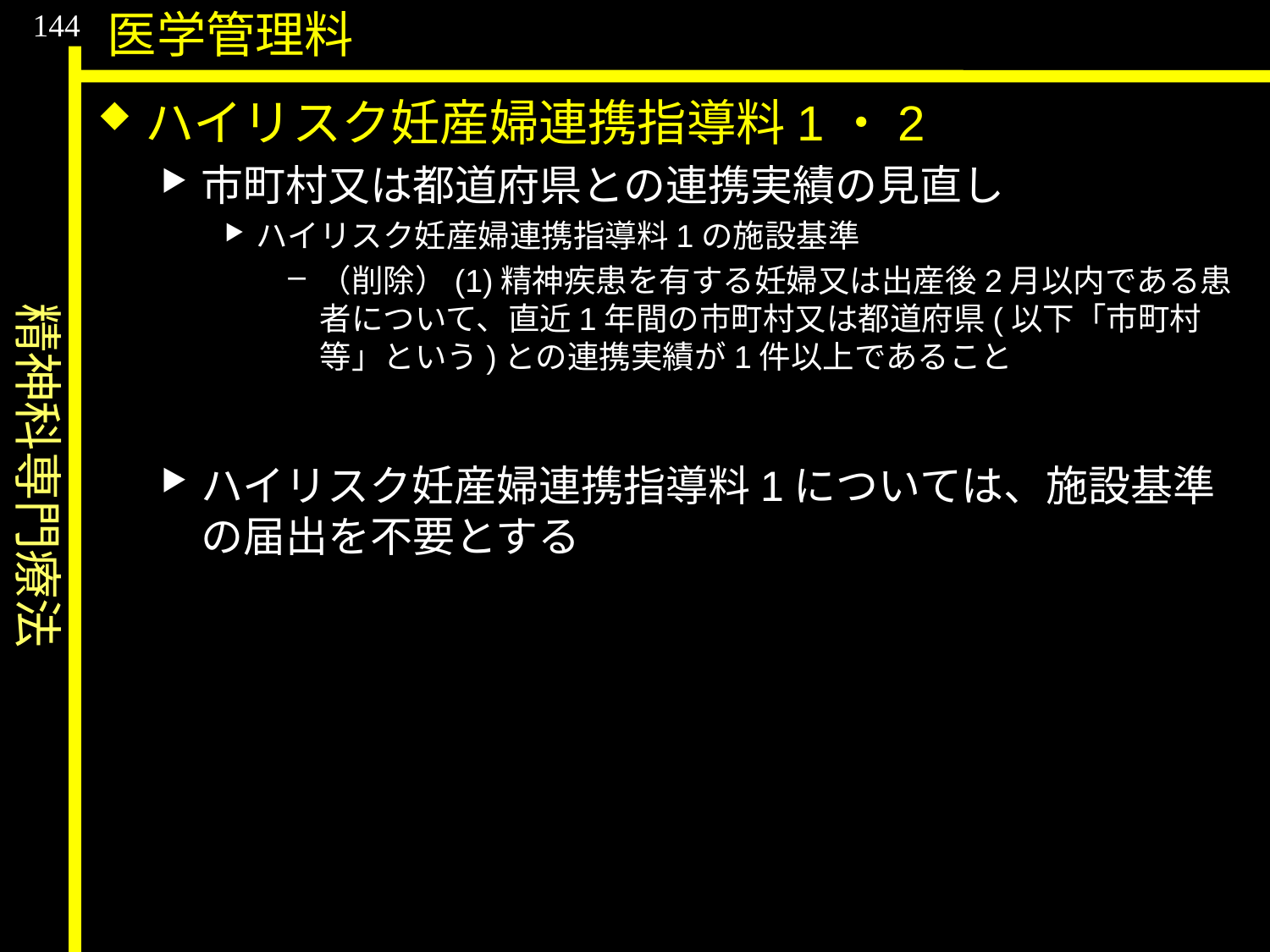

精神科専門療法
144
医学管理料

ハイリスク妊産婦連携指導料1・2
市町村又は都道府県との連携実績の見直し
ハイリスク妊産婦連携指導料1の施設基準
（削除）(1)精神疾患を有する妊婦又は出産後2月以内である患者について、直近1年間の市町村又は都道府県(以下「市町村等」という)との連携実績が1件以上であること

ハイリスク妊産婦連携指導料1については、施設基準の届出を不要とする